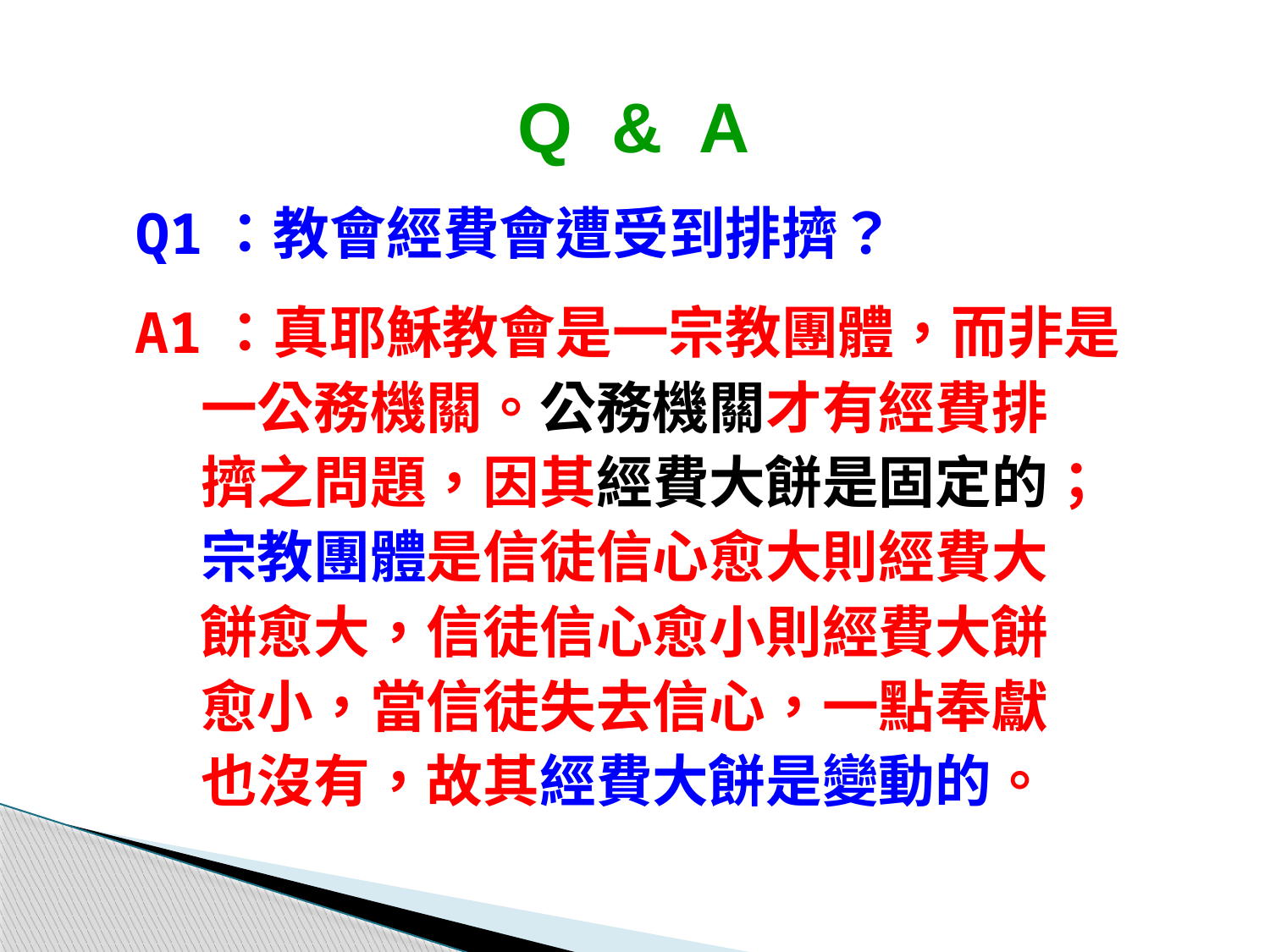

Q  &  A

Q1：教會經費會遭受到排擠？

A1：真耶穌教會是一宗教團體，而非是
    一公務機關。公務機關才有經費排
    擠之問題，因其經費大餅是固定的；
    宗教團體是信徒信心愈大則經費大
    餅愈大，信徒信心愈小則經費大餅
    愈小，當信徒失去信心，一點奉獻
    也沒有，故其經費大餅是變動的。